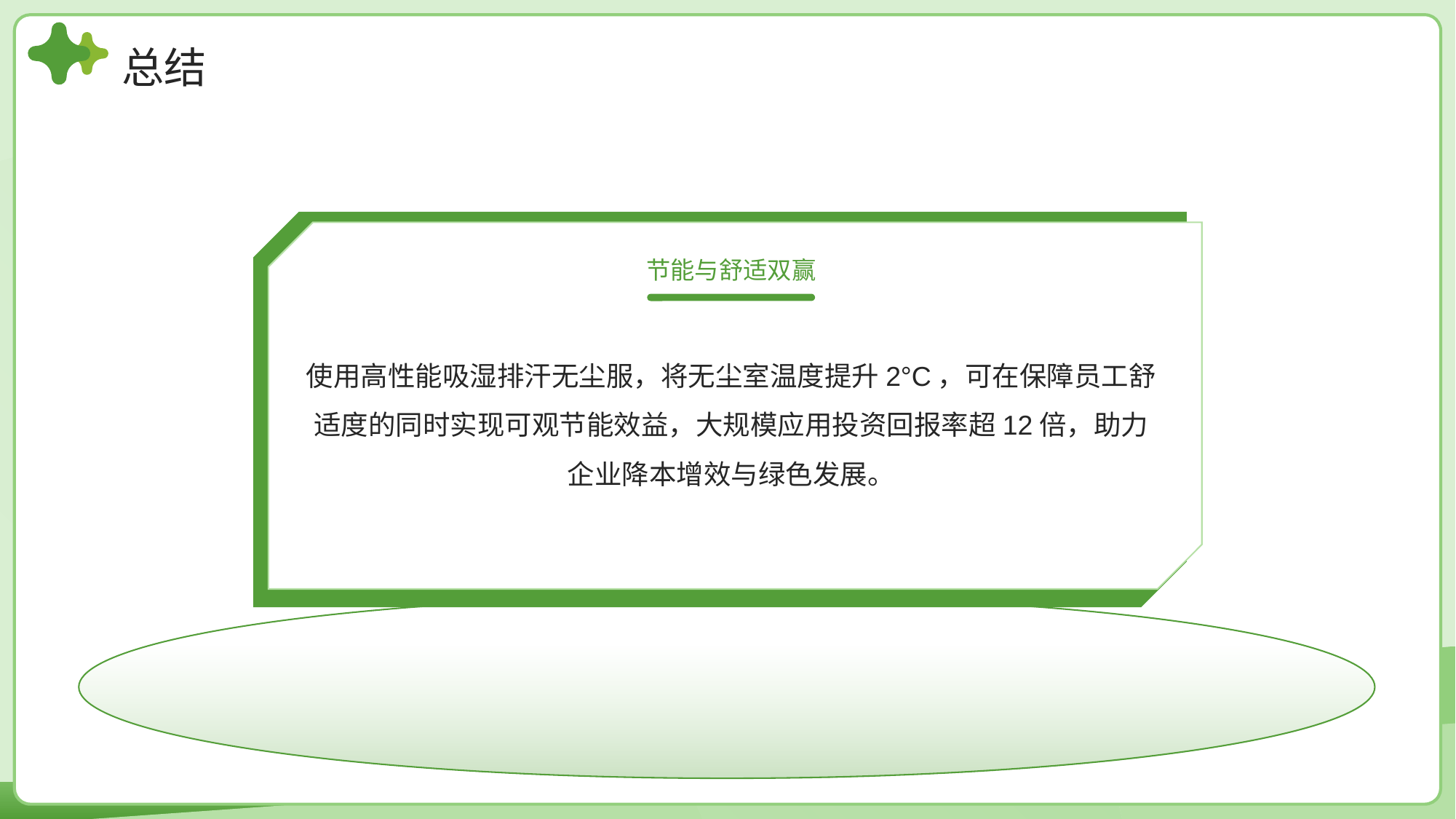

总结

节能与舒适双赢

使用高性能吸湿排汗无尘服，将无尘室温度提升2°C，可在保障员工舒适度的同时实现可观节能效益，大规模应用投资回报率超12倍，助力企业降本增效与绿色发展。